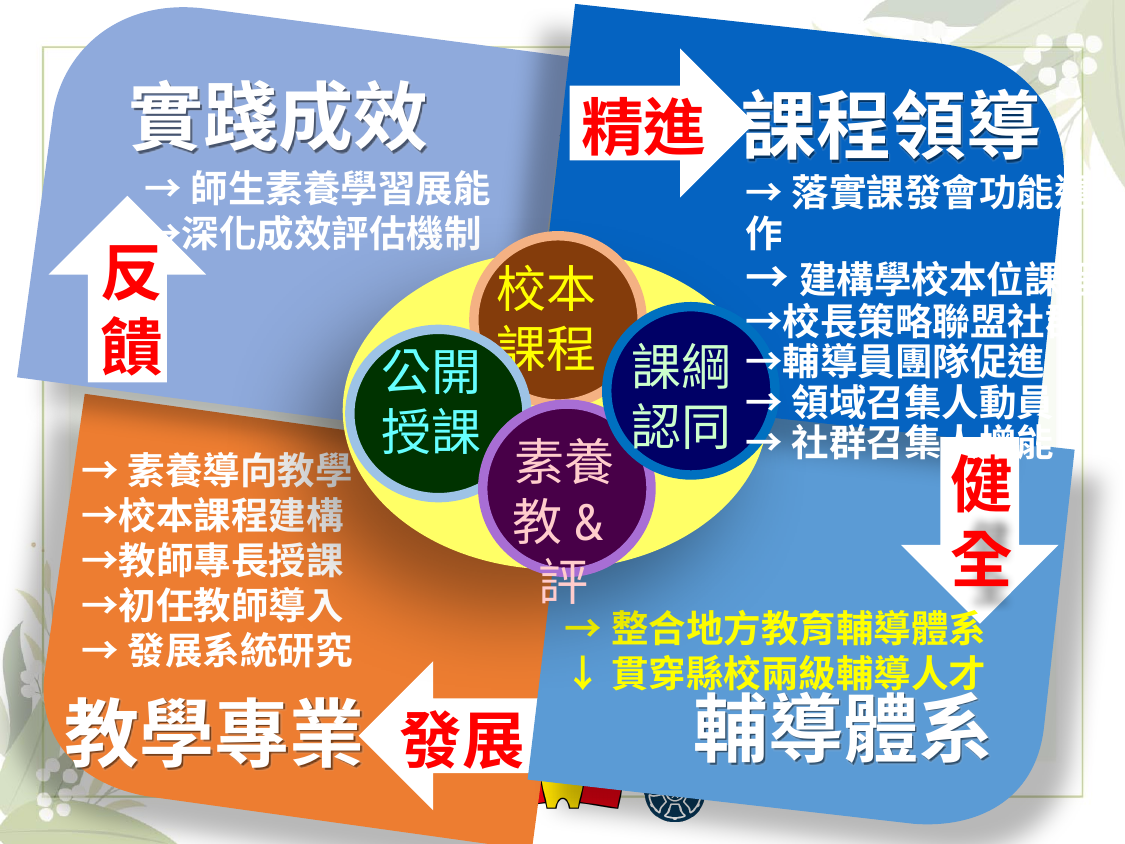

# 課程教學願景推動策略

實踐成效
課程領導
精進
→師生素養學習展能
→深化成效評估機制
→落實課發會功能運作
→建構學校本位課程
→校長策略聯盟社群
→輔導員團隊促進
→領域召集人動員
→社群召集人增能

反饋

校本課程

課綱認同

公開授課

素養教&評

健全
→素養導向教學 →校本課程建構
→教師專長授課
→初任教師導入
→發展系統研究

→整合地方教育輔導體系
↓貫穿縣校兩級輔導人才

輔導體系
教學專業
發展